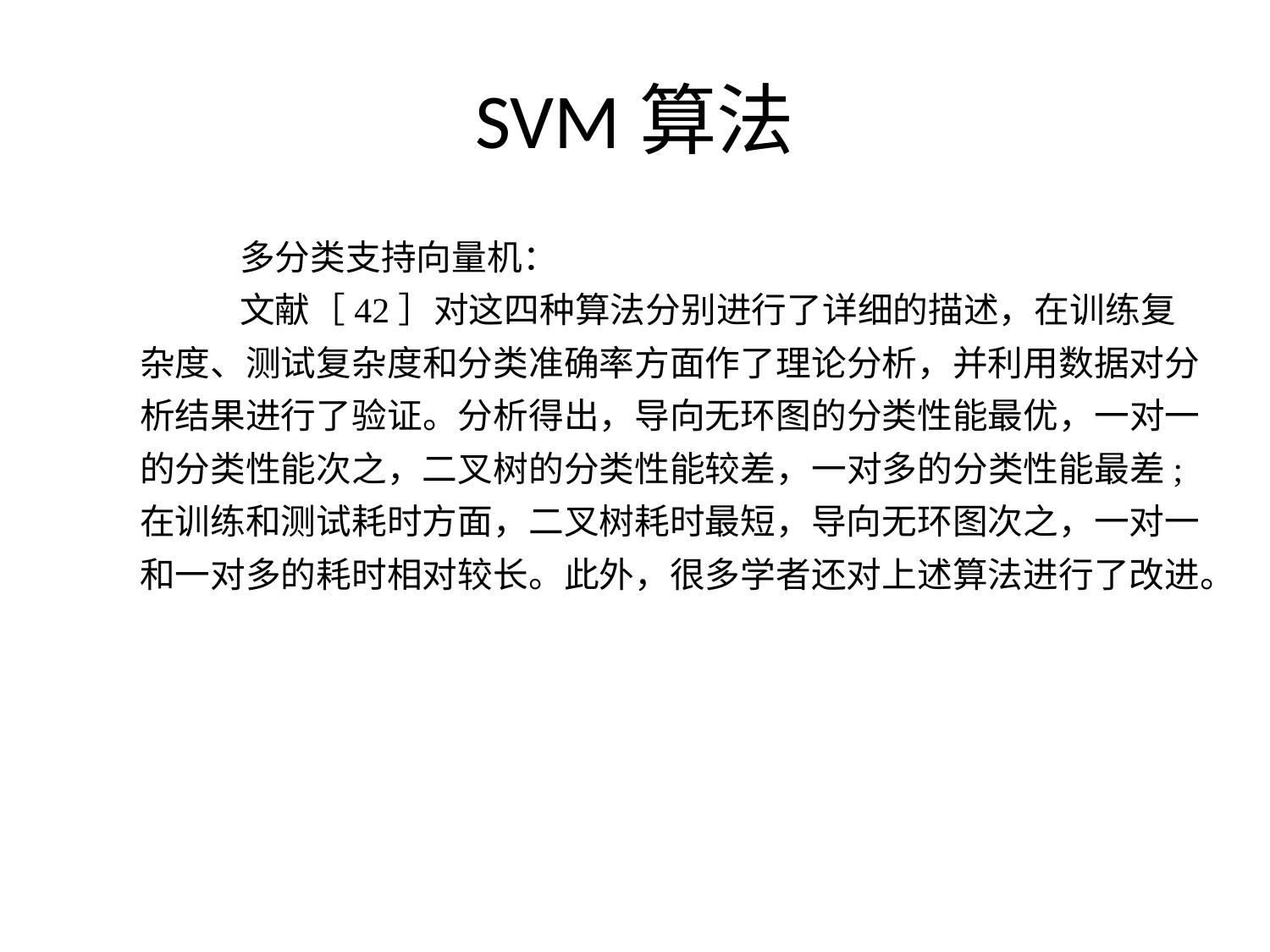

# SVM算法
多分类支持向量机：
文献［42］对这四种算法分别进行了详细的描述，在训练复杂度、测试复杂度和分类准确率方面作了理论分析，并利用数据对分析结果进行了验证。分析得出，导向无环图的分类性能最优，一对一的分类性能次之，二叉树的分类性能较差，一对多的分类性能最差; 在训练和测试耗时方面，二叉树耗时最短，导向无环图次之，一对一和一对多的耗时相对较长。此外，很多学者还对上述算法进行了改进。